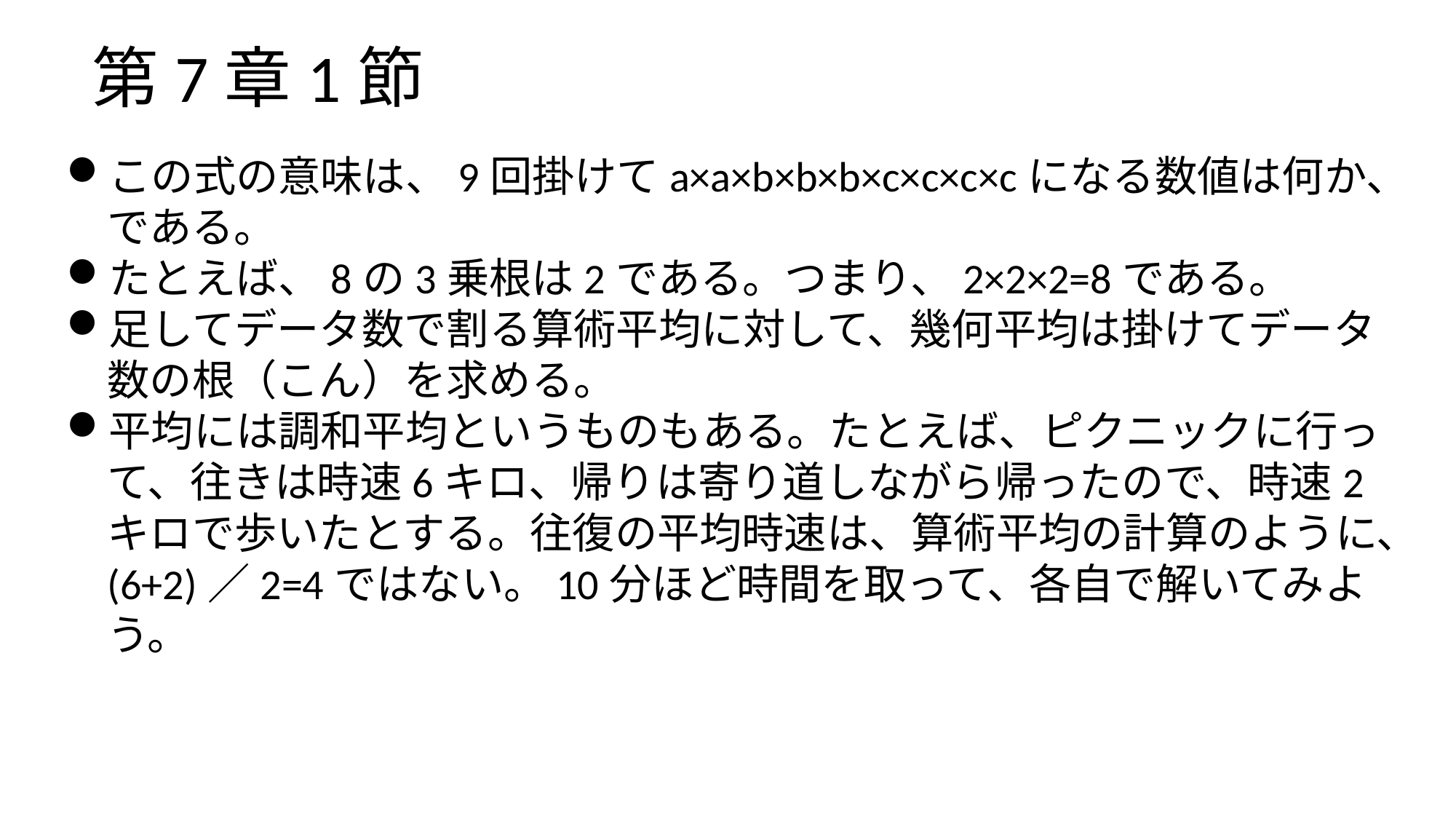

# 第7章1節

この式の意味は、9回掛けてa×a×b×b×b×c×c×c×cになる数値は何か、である。
たとえば、8の3乗根は2である。つまり、2×2×2=8である。
足してデータ数で割る算術平均に対して、幾何平均は掛けてデータ数の根（こん）を求める。
平均には調和平均というものもある。たとえば、ピクニックに行って、往きは時速6キロ、帰りは寄り道しながら帰ったので、時速2キロで歩いたとする。往復の平均時速は、算術平均の計算のように、(6+2)／2=4ではない。10分ほど時間を取って、各自で解いてみよう。